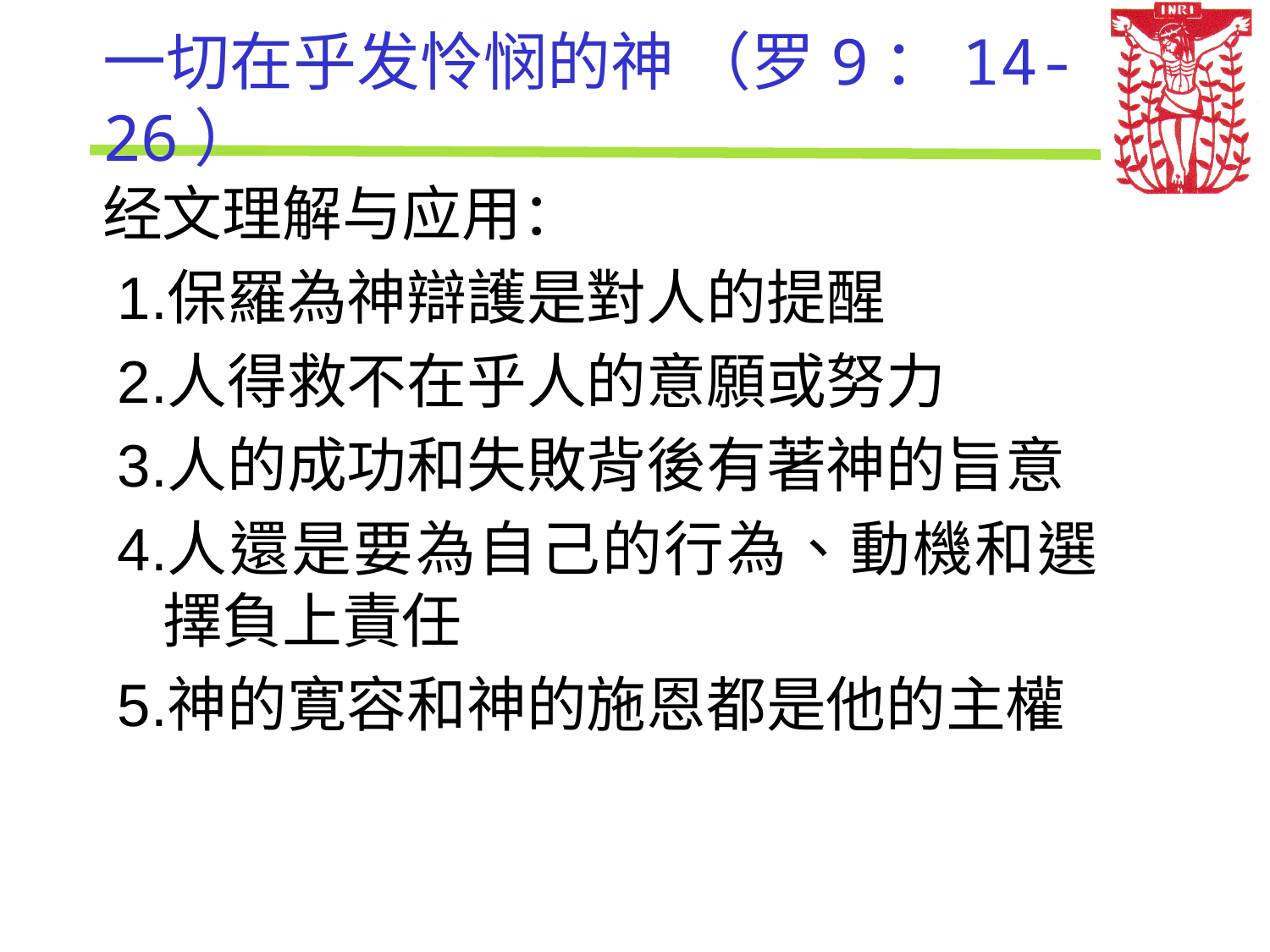

# 一切在乎发怜悯的神 （罗9：14-26）
经文理解与应用：
保羅為神辯護是對人的提醒
人得救不在乎人的意願或努力
人的成功和失敗背後有著神的旨意
人還是要為自己的行為、動機和選擇負上責任
神的寛容和神的施恩都是他的主權